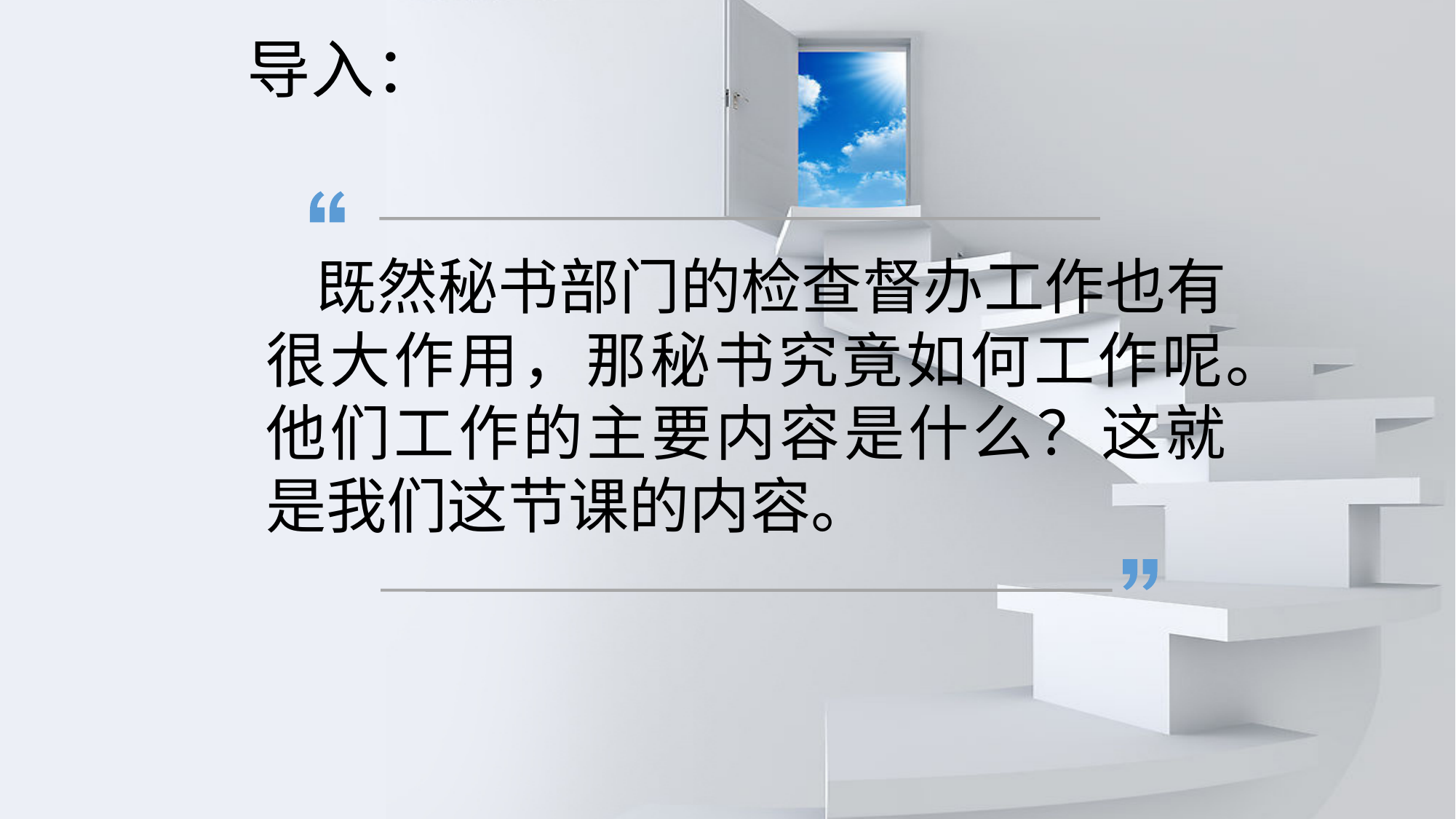

# 导入：

   既然秘书部门的检查督办工作也有很大作用，那秘书究竟如何工作呢。他们工作的主要内容是什么？这就是我们这节课的内容。